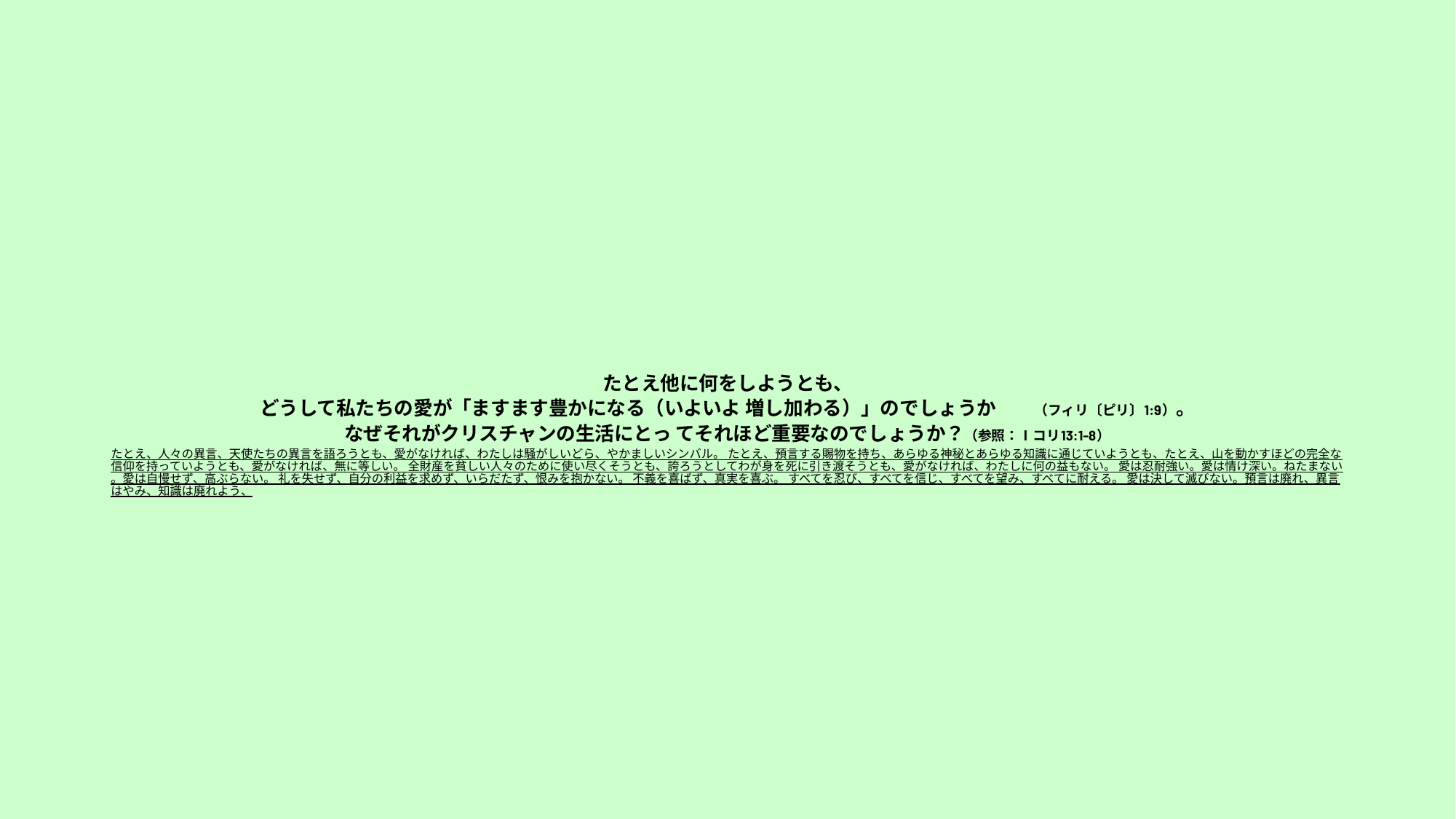

# たとえ他に何をしようとも、 どうして私たちの愛が「ますます豊かになる（いよいよ 増し加わる）」のでしょうか　　（フィリ〔ピリ〕1:9）。 なぜそれがクリスチャンの生活にとっ てそれほど重要なのでしょうか？（参照：Ⅰコリ13:1-8） たとえ、人々の異言、天使たちの異言を語ろうとも、愛がなければ、わたしは騒がしいどら、やかましいシンバル。 たとえ、預言する賜物を持ち、あらゆる神秘とあらゆる知識に通じていようとも、たとえ、山を動かすほどの完全な信仰を持っていようとも、愛がなければ、無に等しい。 全財産を貧しい人々のために使い尽くそうとも、誇ろうとしてわが身を死に引き渡そうとも、愛がなければ、わたしに何の益もない。 愛は忍耐強い。愛は情け深い。ねたまない。愛は自慢せず、高ぶらない。 礼を失せず、自分の利益を求めず、いらだたず、恨みを抱かない。 不義を喜ばず、真実を喜ぶ。 すべてを忍び、すべてを信じ、すべてを望み、すべてに耐える。 愛は決して滅びない。預言は廃れ、異言はやみ、知識は廃れよう、